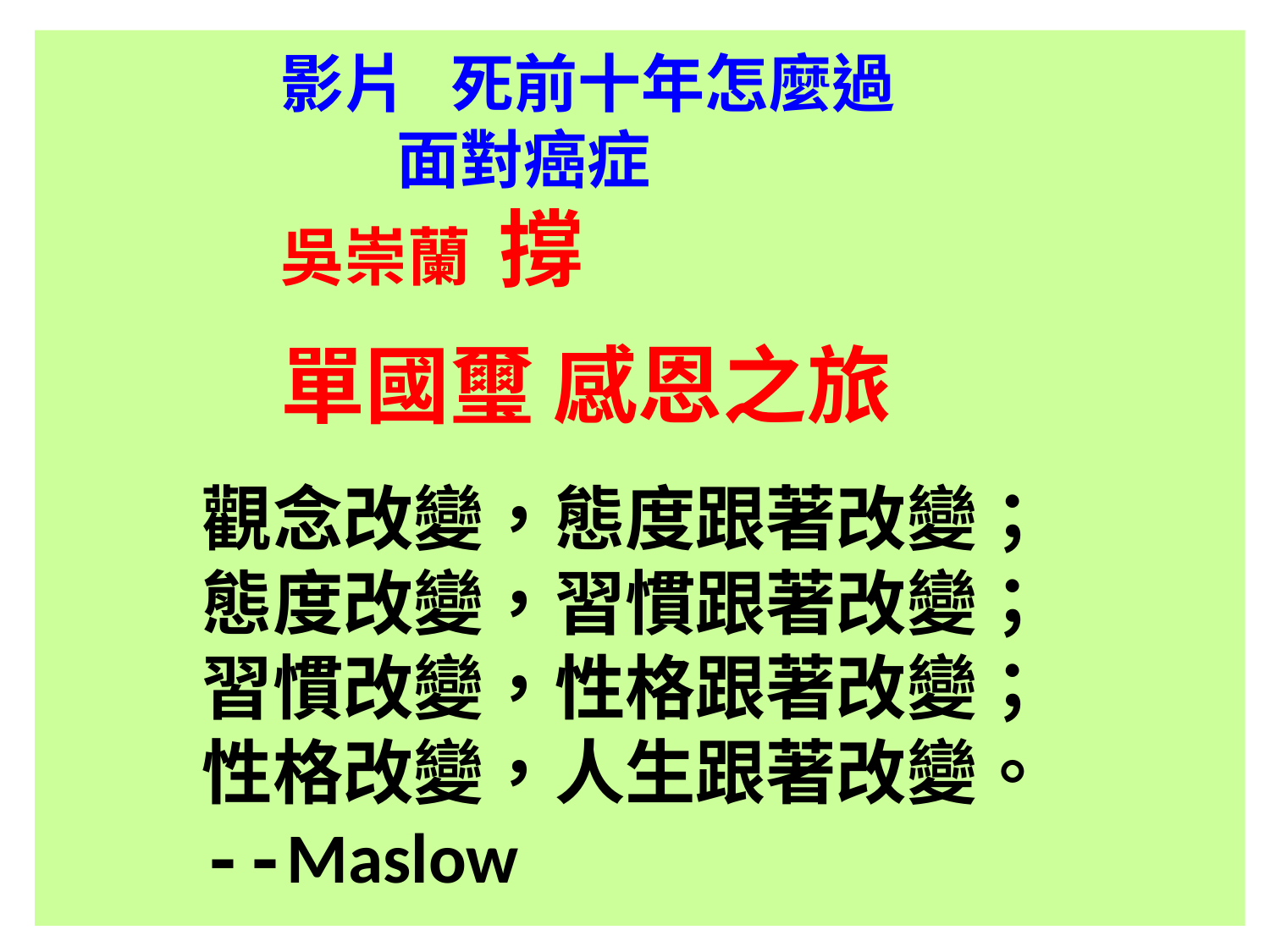

影片   死前十年怎麼過
       面對癌症
吳崇蘭  撐

單國璽 感恩之旅

觀念改變，態度跟著改變；
態度改變，習慣跟著改變；
習慣改變，性格跟著改變；
性格改變，人生跟著改變。
--Maslow